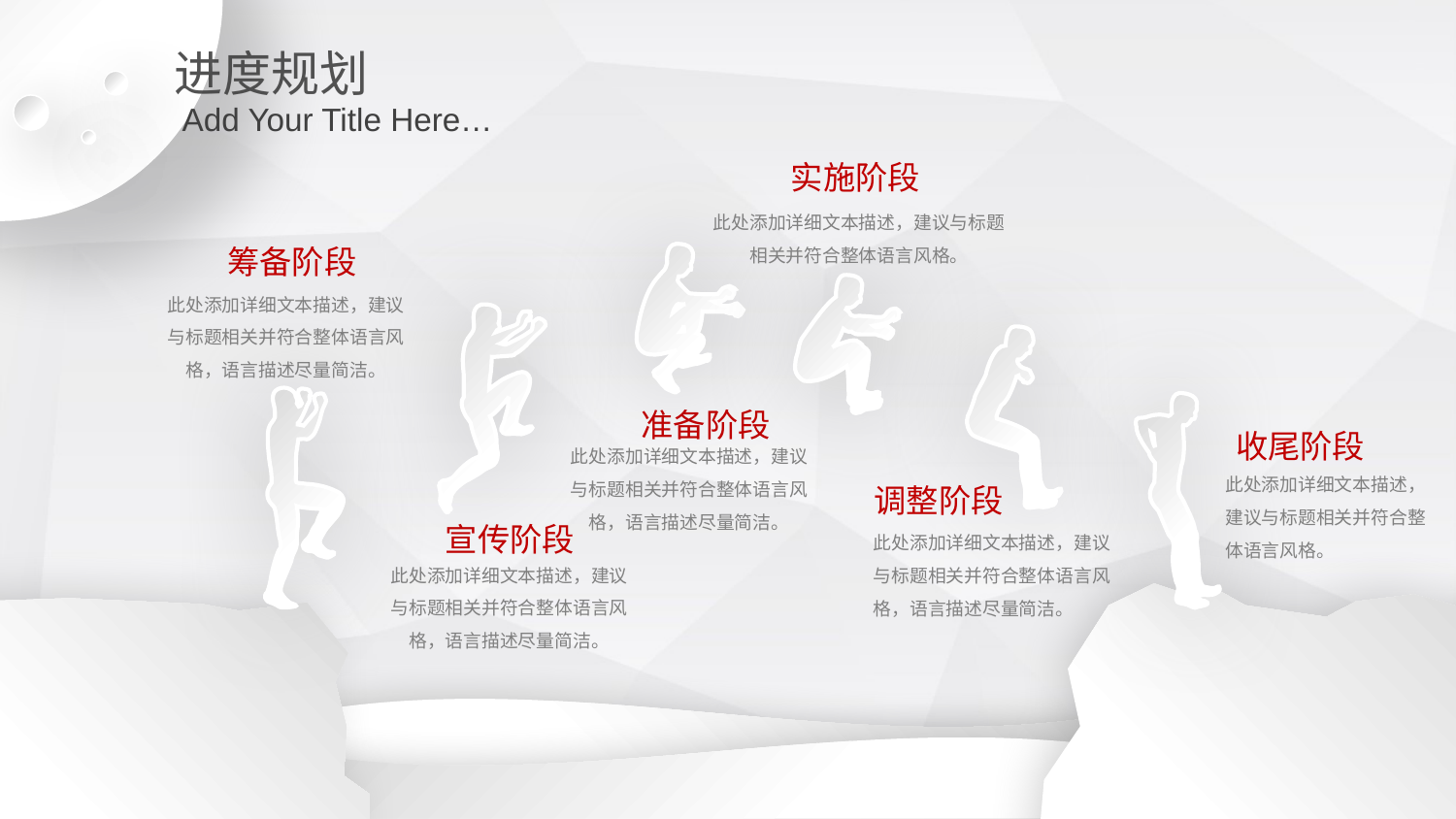

进度规划

Add Your Title Here…

实施阶段
此处添加详细文本描述，建议与标题相关并符合整体语言风格。
筹备阶段

此处添加详细文本描述，建议与标题相关并符合整体语言风格，语言描述尽量简洁。

准备阶段
收尾阶段
此处添加详细文本描述，建议与标题相关并符合整体语言风格，语言描述尽量简洁。
此处添加详细文本描述，建议与标题相关并符合整体语言风格。
调整阶段
宣传阶段
此处添加详细文本描述，建议与标题相关并符合整体语言风格，语言描述尽量简洁。
此处添加详细文本描述，建议与标题相关并符合整体语言风格，语言描述尽量简洁。